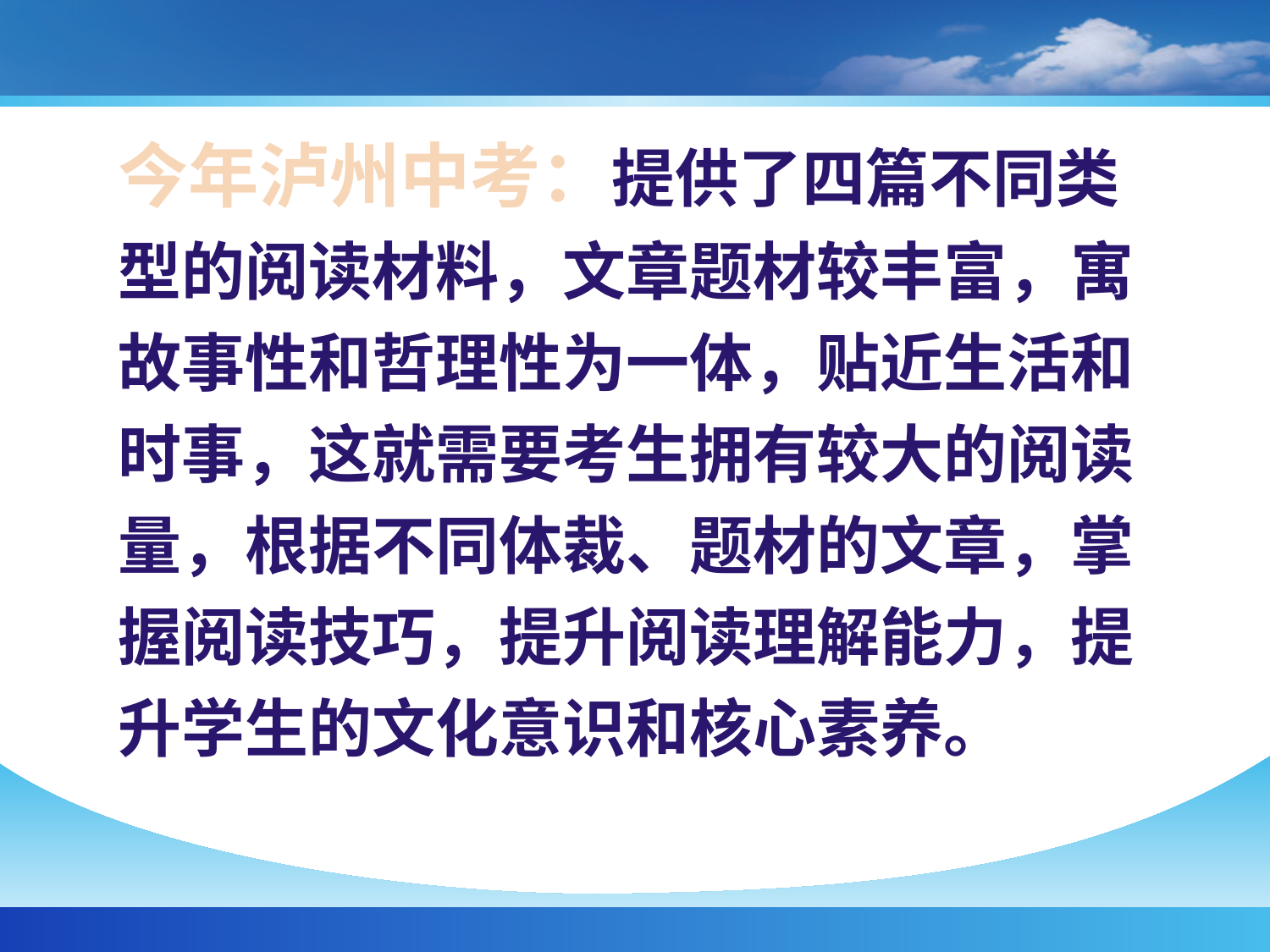

今年泸州中考：提供了四篇不同类型的阅读材料，文章题材较丰富，寓故事性和哲理性为一体，贴近生活和时事，这就需要考生拥有较大的阅读量，根据不同体裁、题材的文章，掌握阅读技巧，提升阅读理解能力，提升学生的文化意识和核心素养。
4